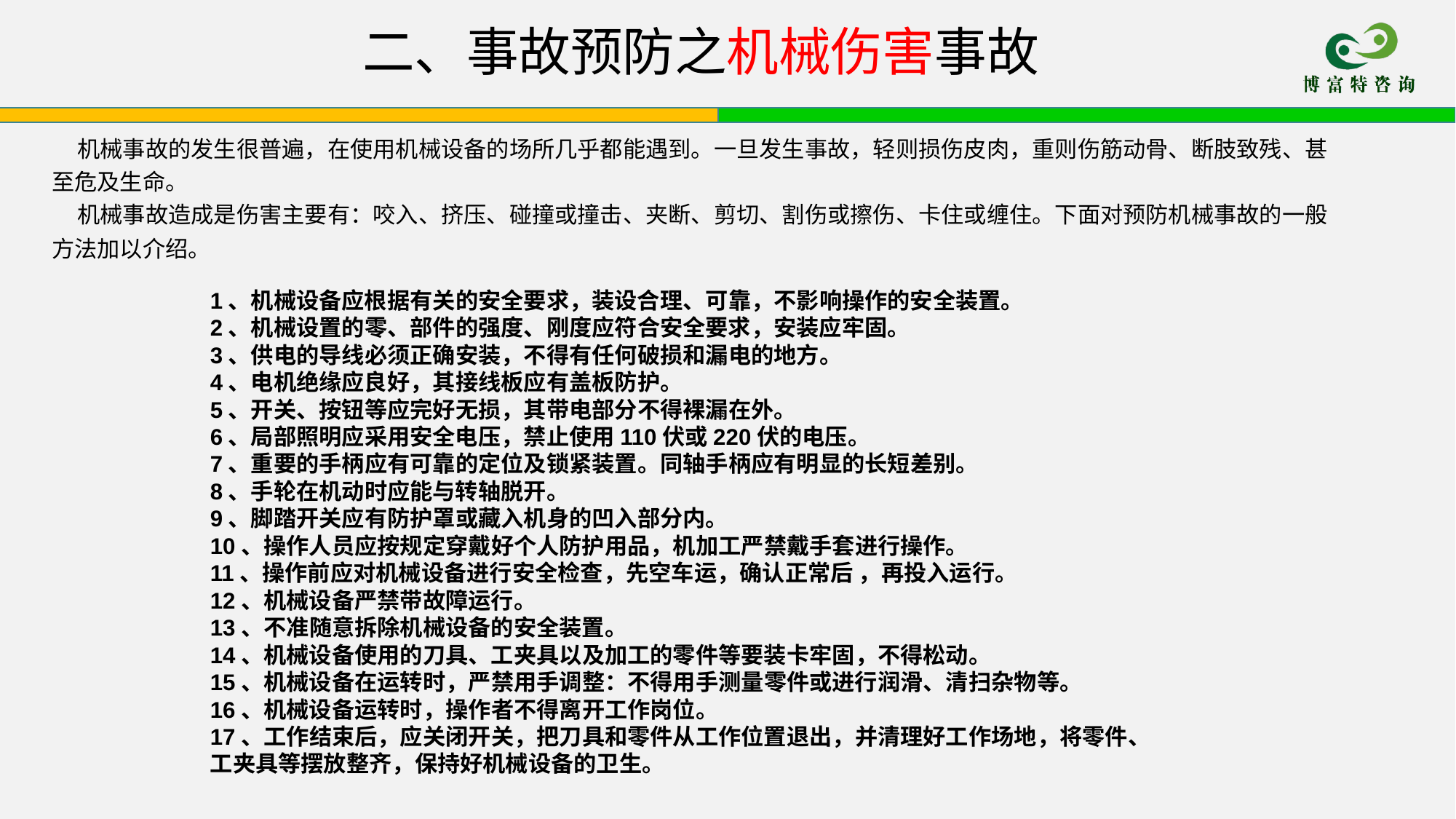

# 二、事故预防之机械伤害事故
    机械事故的发生很普遍，在使用机械设备的场所几乎都能遇到。一旦发生事故，轻则损伤皮肉，重则伤筋动骨、断肢致残、甚至危及生命。
    机械事故造成是伤害主要有：咬入、挤压、碰撞或撞击、夹断、剪切、割伤或擦伤、卡住或缠住。下面对预防机械事故的一般方法加以介绍。
1、机械设备应根据有关的安全要求，装设合理、可靠，不影响操作的安全装置。
2、机械设置的零、部件的强度、刚度应符合安全要求，安装应牢固。
3、供电的导线必须正确安装，不得有任何破损和漏电的地方。
4、电机绝缘应良好，其接线板应有盖板防护。
5、开关、按钮等应完好无损，其带电部分不得裸漏在外。
6、局部照明应采用安全电压，禁止使用110伏或220伏的电压。
7、重要的手柄应有可靠的定位及锁紧装置。同轴手柄应有明显的长短差别。
8、手轮在机动时应能与转轴脱开。
9、脚踏开关应有防护罩或藏入机身的凹入部分内。
10、操作人员应按规定穿戴好个人防护用品，机加工严禁戴手套进行操作。
11、操作前应对机械设备进行安全检查，先空车运，确认正常后 ，再投入运行。
12、机械设备严禁带故障运行。
13、不准随意拆除机械设备的安全装置。
14、机械设备使用的刀具、工夹具以及加工的零件等要装卡牢固，不得松动。
15、机械设备在运转时，严禁用手调整：不得用手测量零件或进行润滑、清扫杂物等。
16、机械设备运转时，操作者不得离开工作岗位。
17、工作结束后，应关闭开关，把刀具和零件从工作位置退出，并清理好工作场地，将零件、工夹具等摆放整齐，保持好机械设备的卫生。
29